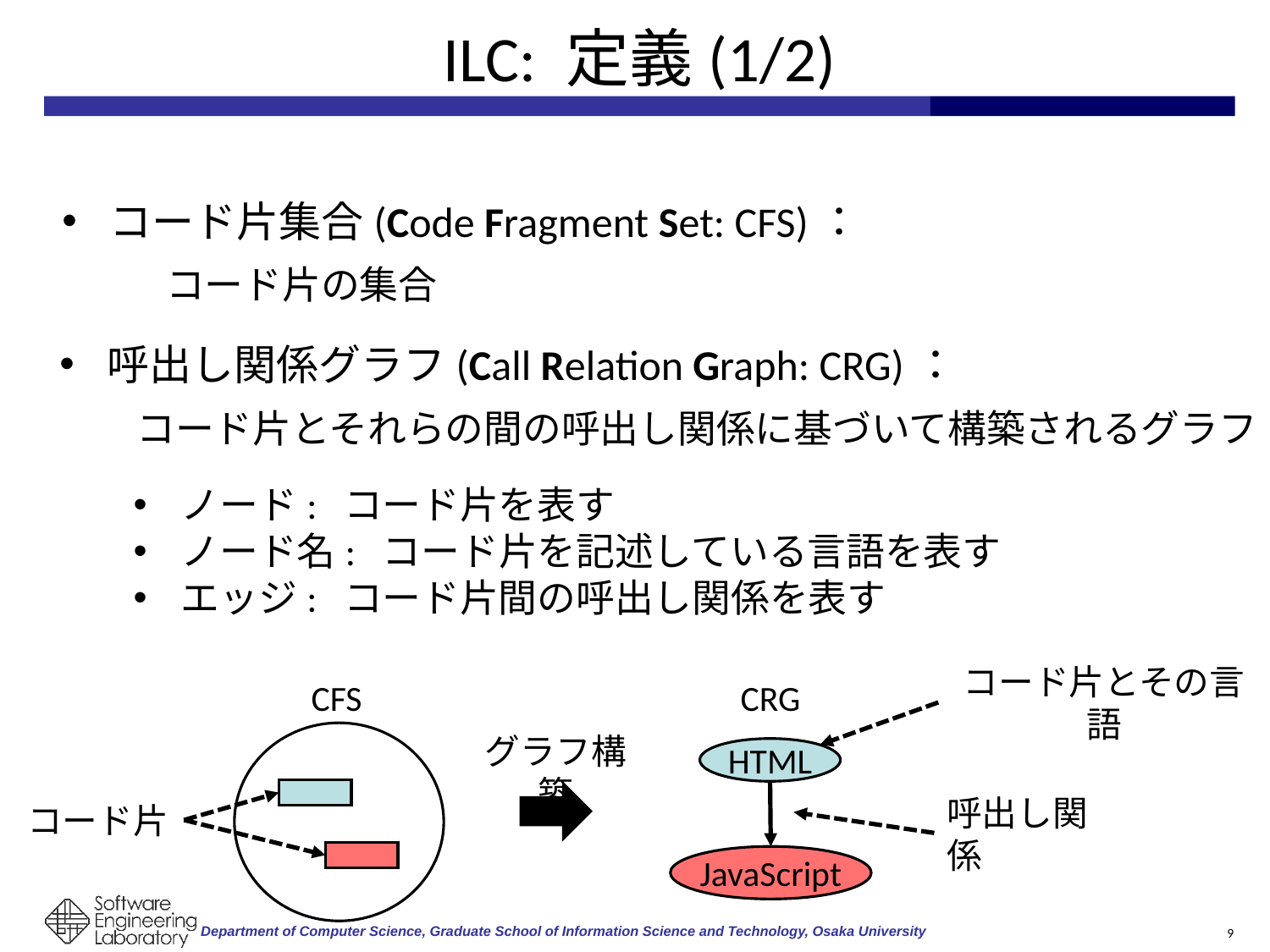

# ILC: 定義(1/2)
コード片集合(Code Fragment Set: CFS)：
コード片の集合
呼出し関係グラフ(Call Relation Graph: CRG)：
コード片とそれらの間の呼出し関係に基づいて構築されるグラフ
ノード:  コード片を表す
ノード名:  コード片を記述している言語を表す
エッジ:  コード片間の呼出し関係を表す
コード片とその言語
CFS
CRG

グラフ構築
HTML

呼出し関係
コード片

JavaScript
9